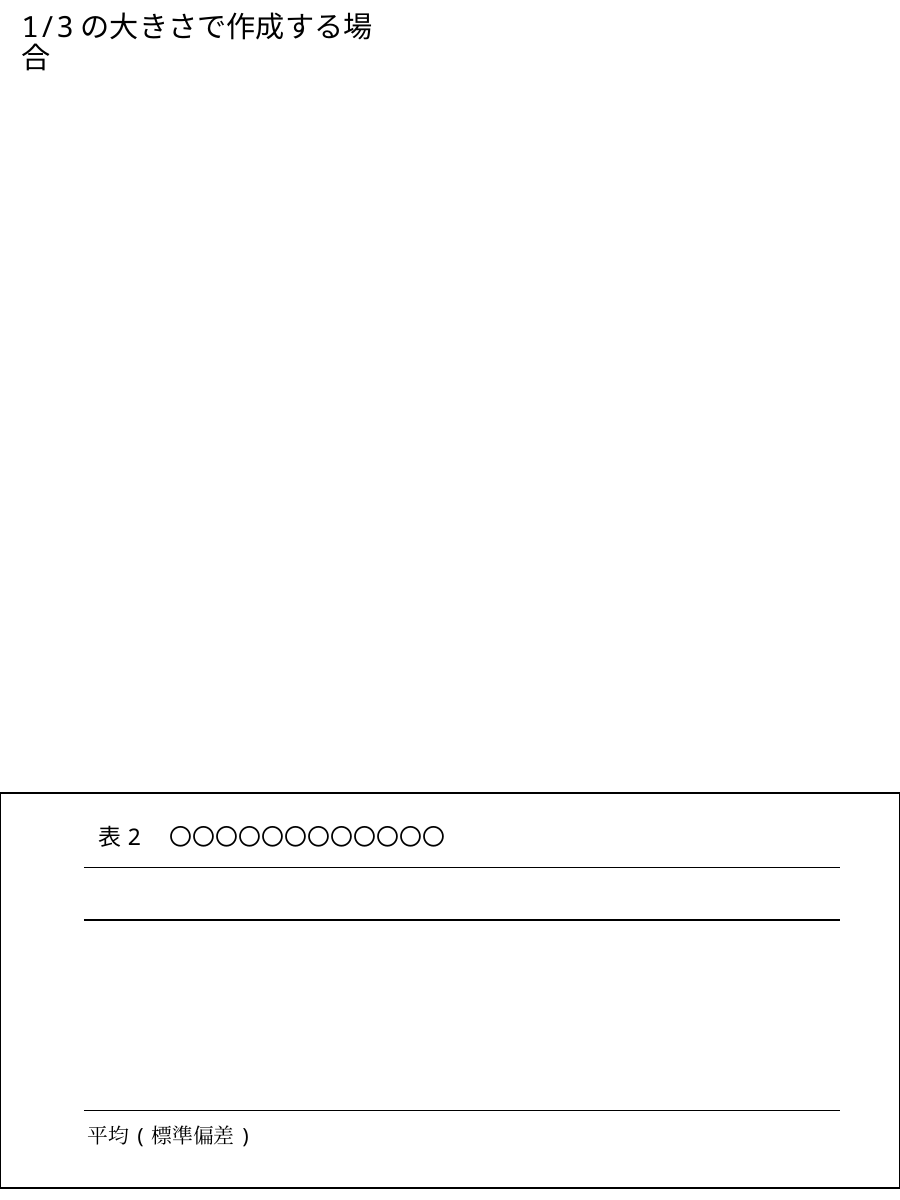

1/3の大きさで作成する場合

# 表2　〇〇〇〇〇〇〇〇〇〇〇〇
|  |  |  |  |  |  |
| --- | --- | --- | --- | --- | --- |
|  |  |  |  |  |  |
|  |  |  |  |  |  |
|  |  |  |  |  |  |
平均(標準偏差)